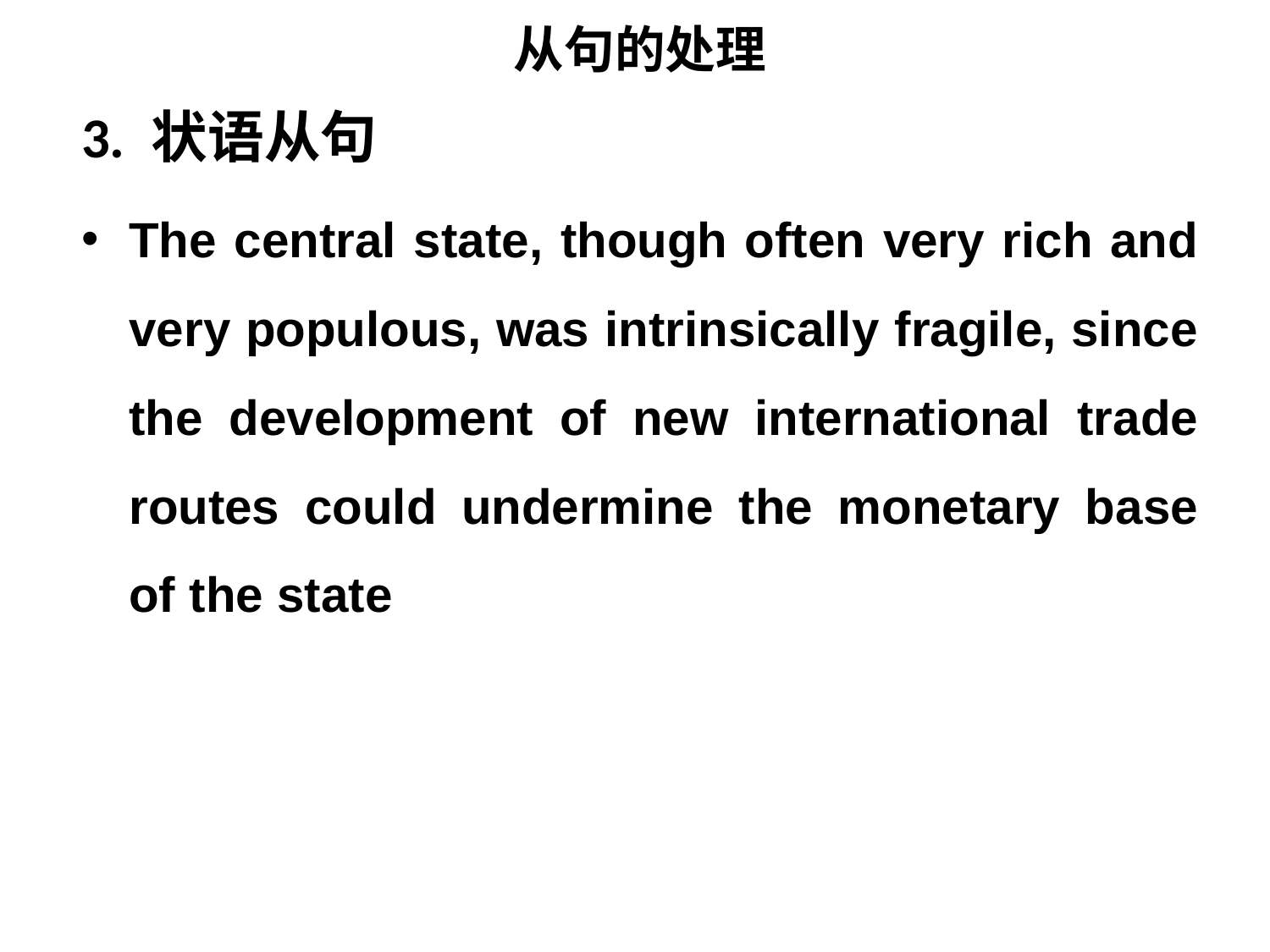

从句的处理
3. 状语从句
The central state, though often very rich and very populous, was intrinsically fragile, since the development of new international trade routes could undermine the monetary base of the state